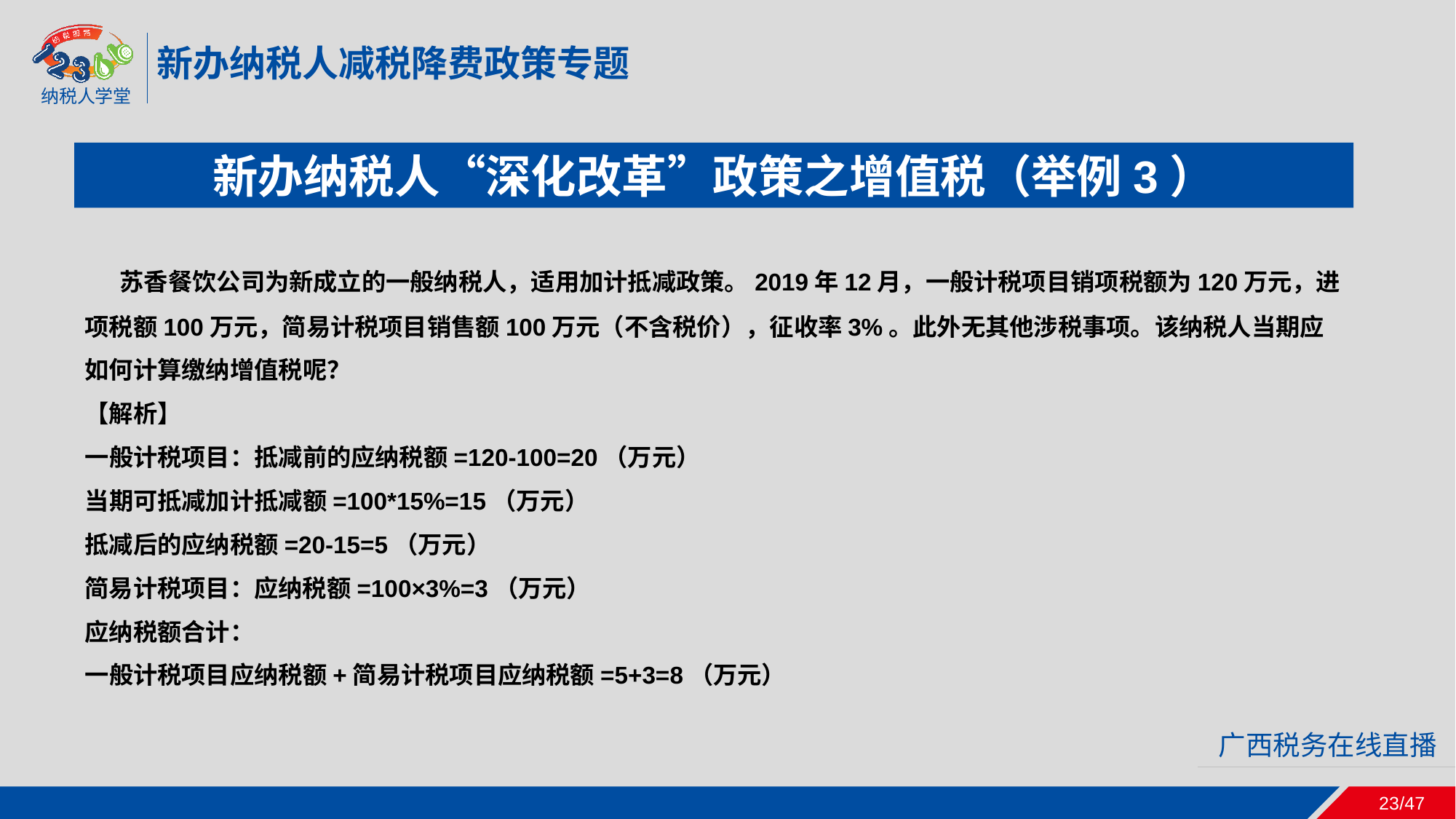

新办纳税人减税降费政策专题
新办纳税人“深化改革”政策之增值税（举例3）
    苏香餐饮公司为新成立的一般纳税人，适用加计抵减政策。2019年12月，一般计税项目销项税额为120万元，进项税额100万元，简易计税项目销售额100万元（不含税价），征收率3%。此外无其他涉税事项。该纳税人当期应如何计算缴纳增值税呢？
【解析】
一般计税项目：抵减前的应纳税额=120-100=20（万元）
当期可抵减加计抵减额=100*15%=15（万元）
抵减后的应纳税额=20-15=5（万元）
简易计税项目：应纳税额=100×3%=3（万元）
应纳税额合计：
一般计税项目应纳税额+简易计税项目应纳税额=5+3=8（万元）